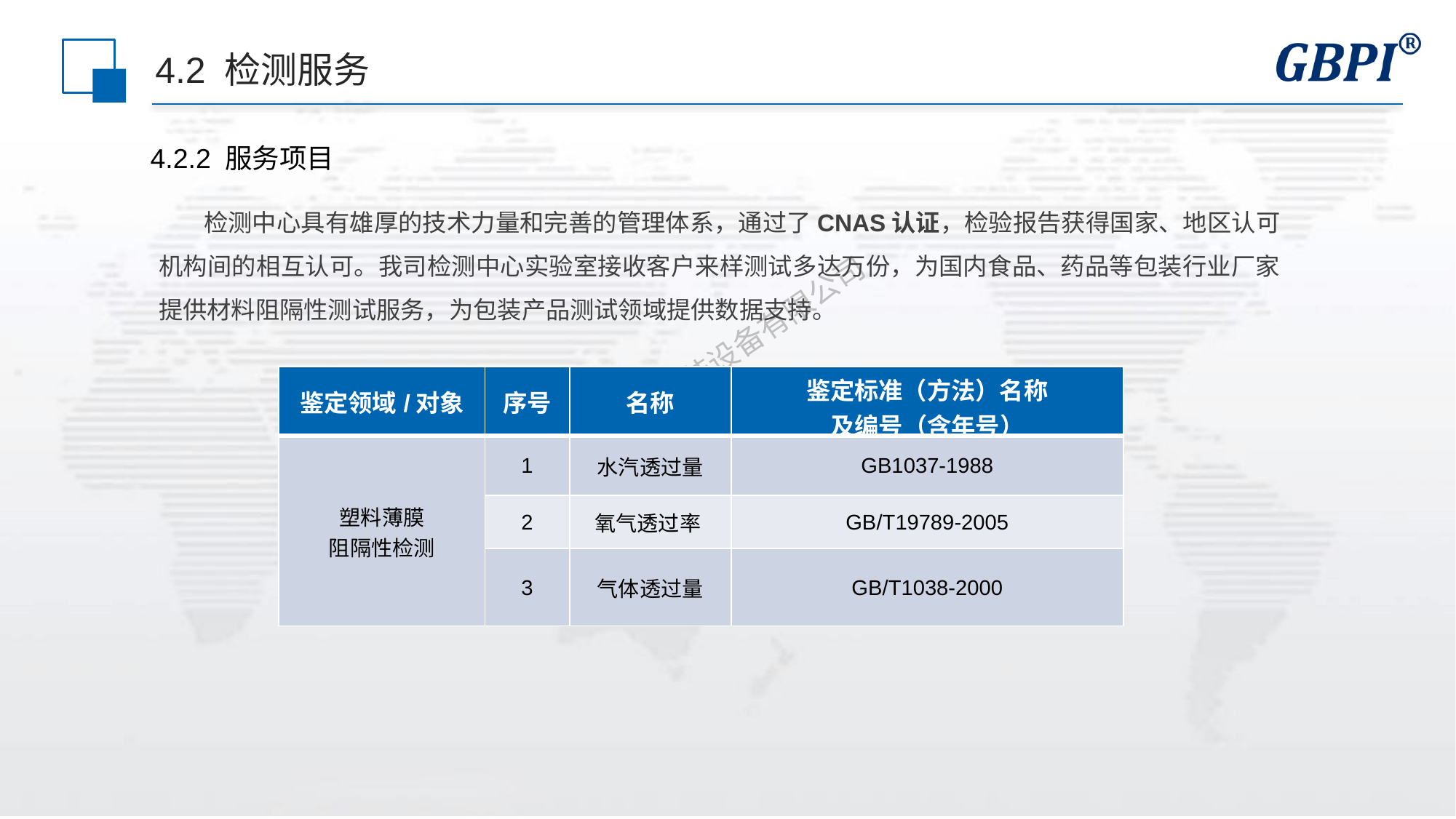

# 4.2 检测服务
4.2.2 服务项目
       检测中心具有雄厚的技术力量和完善的管理体系，通过了CNAS认证，检验报告获得国家、地区认可机构间的相互认可。我司检测中心实验室接收客户来样测试多达万份，为国内食品、药品等包装行业厂家提供材料阻隔性测试服务，为包装产品测试领域提供数据支持。

| 鉴定领域/对象 | 序号 | 名称 | 鉴定标准（方法）名称 及编号（含年号） |
| --- | --- | --- | --- |
| 塑料薄膜 阻隔性检测 | 1 | 水汽透过量 | GB1037-1988 |
|  | 2 | 氧气透过率 | GB/T19789-2005 |
|  | 3 | 气体透过量 | GB/T1038-2000 |